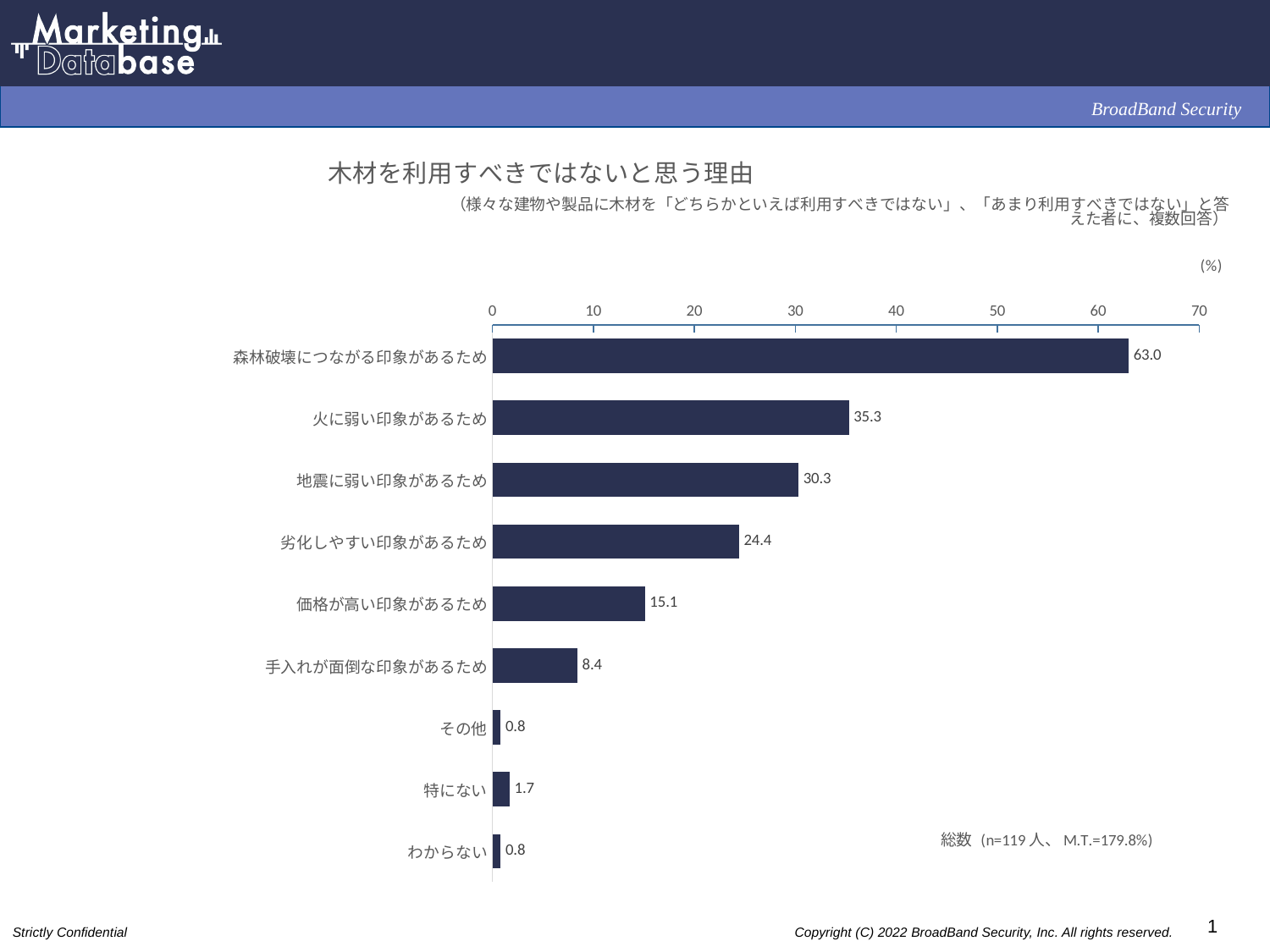

### Chart: 木材を利用すべきではないと思う理由

| Category |  |
|---|---|
| 森林破壊につながる印象があるため | 63.0 |
| 火に弱い印象があるため | 35.3 |
| 地震に弱い印象があるため | 30.3 |
| 劣化しやすい印象があるため | 24.4 |
| 価格が高い印象があるため | 15.1 |
| 手入れが面倒な印象があるため | 8.4 |
| その他 | 0.8 |
| 特にない | 1.7 |
| わからない | 0.8 |